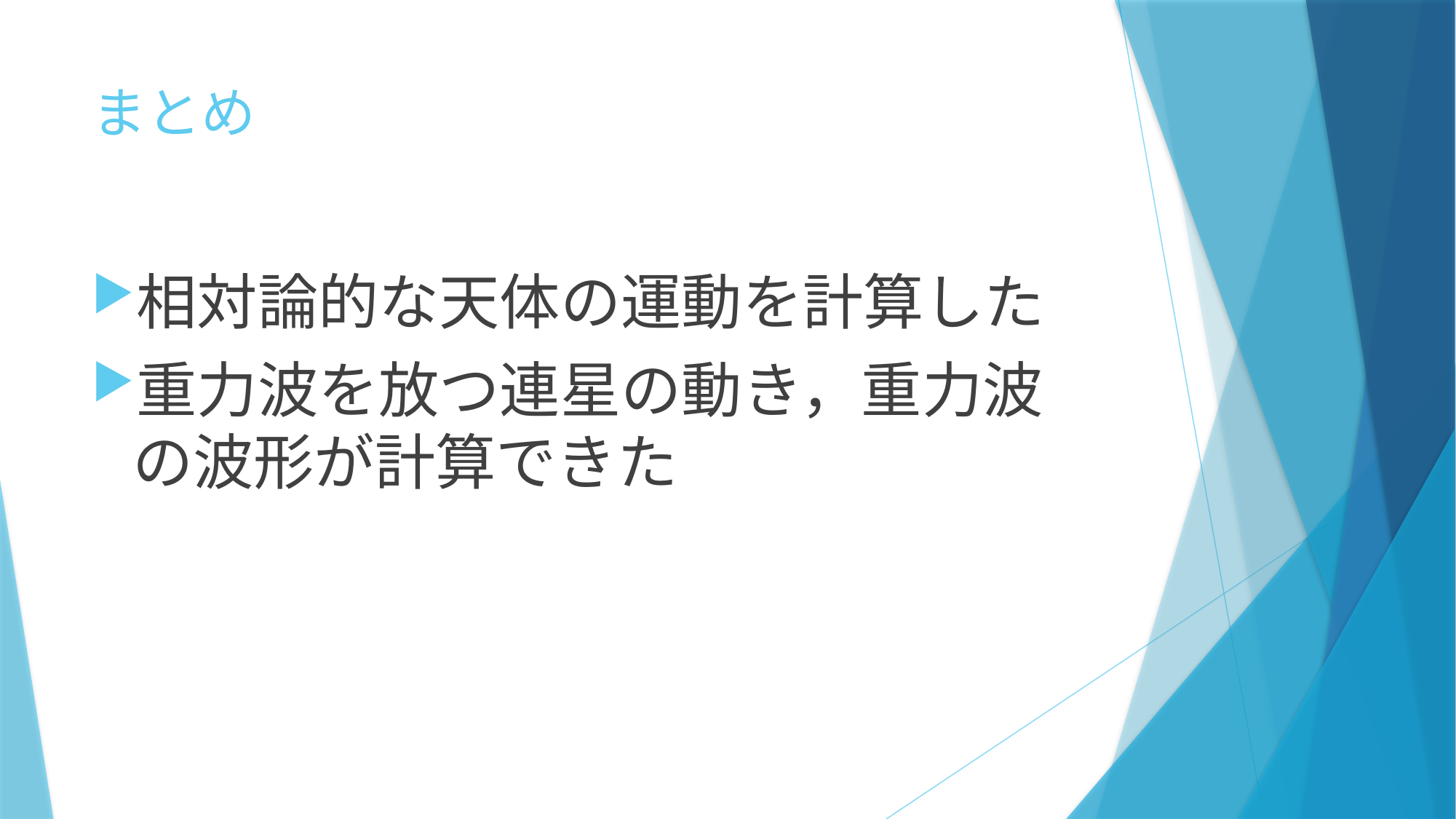

# まとめ
相対論的な天体の運動を計算した
重力波を放つ連星の動き，重力波の波形が計算できた